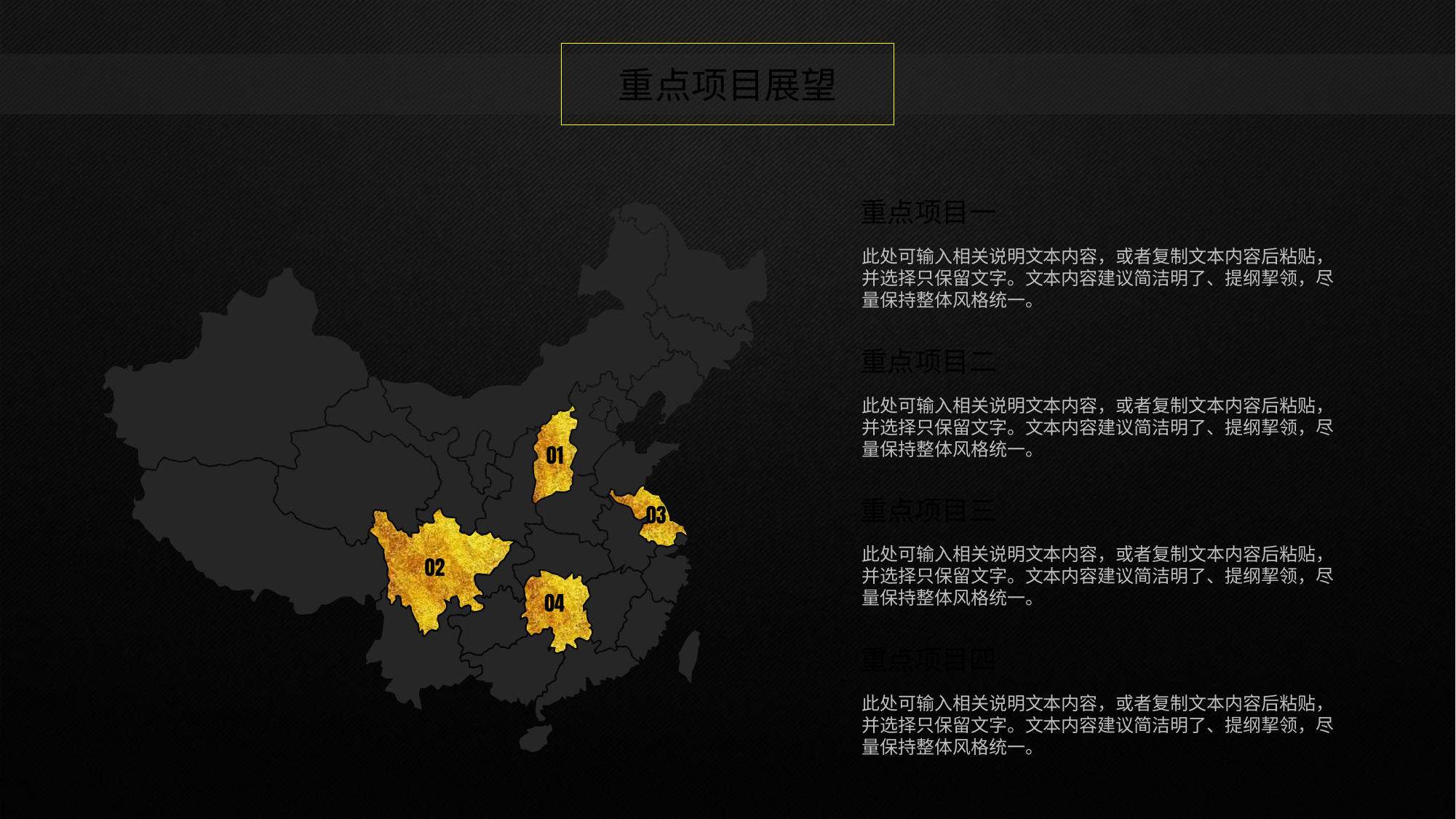

重点项目展望

重点项目一

此处可输入相关说明文本内容，或者复制文本内容后粘贴，并选择只保留文字。文本内容建议简洁明了、提纲挈领，尽量保持整体风格统一。
重点项目二
此处可输入相关说明文本内容，或者复制文本内容后粘贴，并选择只保留文字。文本内容建议简洁明了、提纲挈领，尽量保持整体风格统一。
01
重点项目三
03
此处可输入相关说明文本内容，或者复制文本内容后粘贴，并选择只保留文字。文本内容建议简洁明了、提纲挈领，尽量保持整体风格统一。
02
04
重点项目四
此处可输入相关说明文本内容，或者复制文本内容后粘贴，并选择只保留文字。文本内容建议简洁明了、提纲挈领，尽量保持整体风格统一。